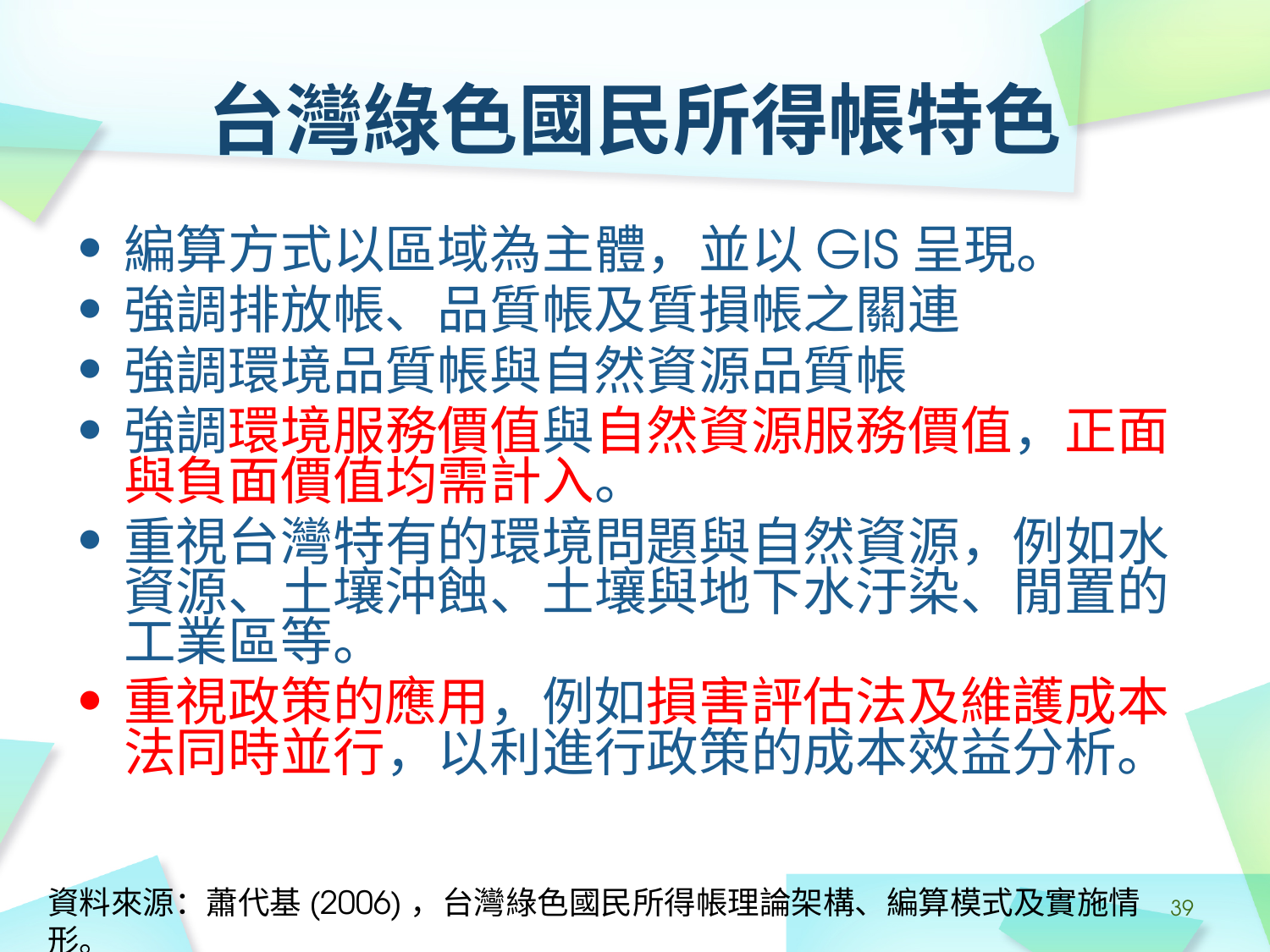

# 台灣綠色國民所得帳特色
編算方式以區域為主體，並以GIS呈現。
強調排放帳、品質帳及質損帳之關連
強調環境品質帳與自然資源品質帳
強調環境服務價值與自然資源服務價值，正面與負面價值均需計入。
重視台灣特有的環境問題與自然資源，例如水資源、土壤沖蝕、土壤與地下水汙染、閒置的工業區等。
重視政策的應用，例如損害評估法及維護成本法同時並行，以利進行政策的成本效益分析。
資料來源：蕭代基(2006)，台灣綠色國民所得帳理論架構、編算模式及實施情形。
39